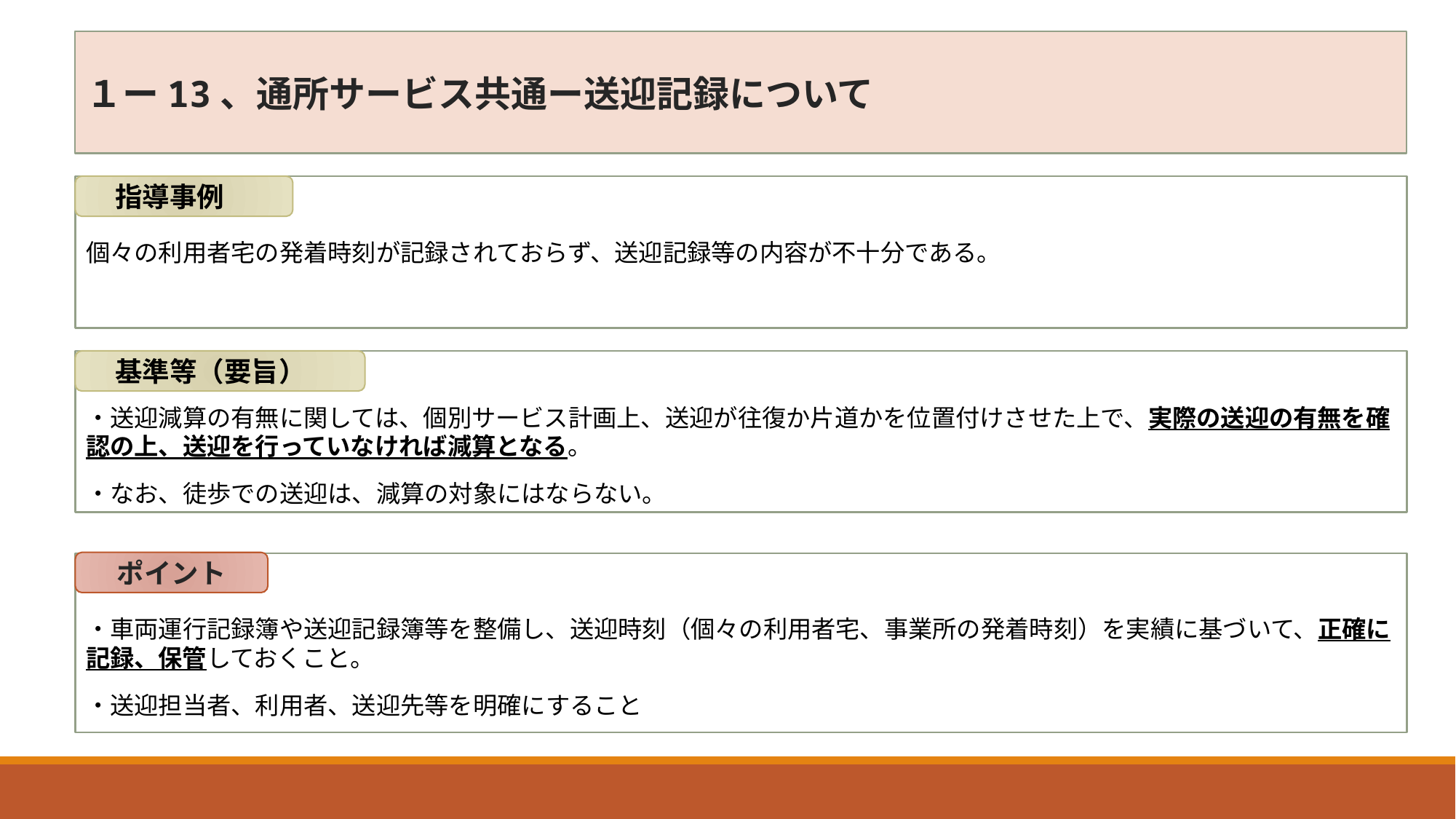

１ー13、通所サービス共通ー送迎記録について
個々の利用者宅の発着時刻が記録されておらず、送迎記録等の内容が不十分である。
　指導事例

・送迎減算の有無に関しては、個別サービス計画上、送迎が往復か片道かを位置付けさせた上で、実際の送迎の有無を確認の上、送迎を行っていなければ減算となる。
・なお、徒歩での送迎は、減算の対象にはならない。
　基準等（要旨）
ポイント

・車両運行記録簿や送迎記録簿等を整備し、送迎時刻（個々の利用者宅、事業所の発着時刻）を実績に基づいて、正確に記録、保管しておくこと。
・送迎担当者、利用者、送迎先等を明確にすること